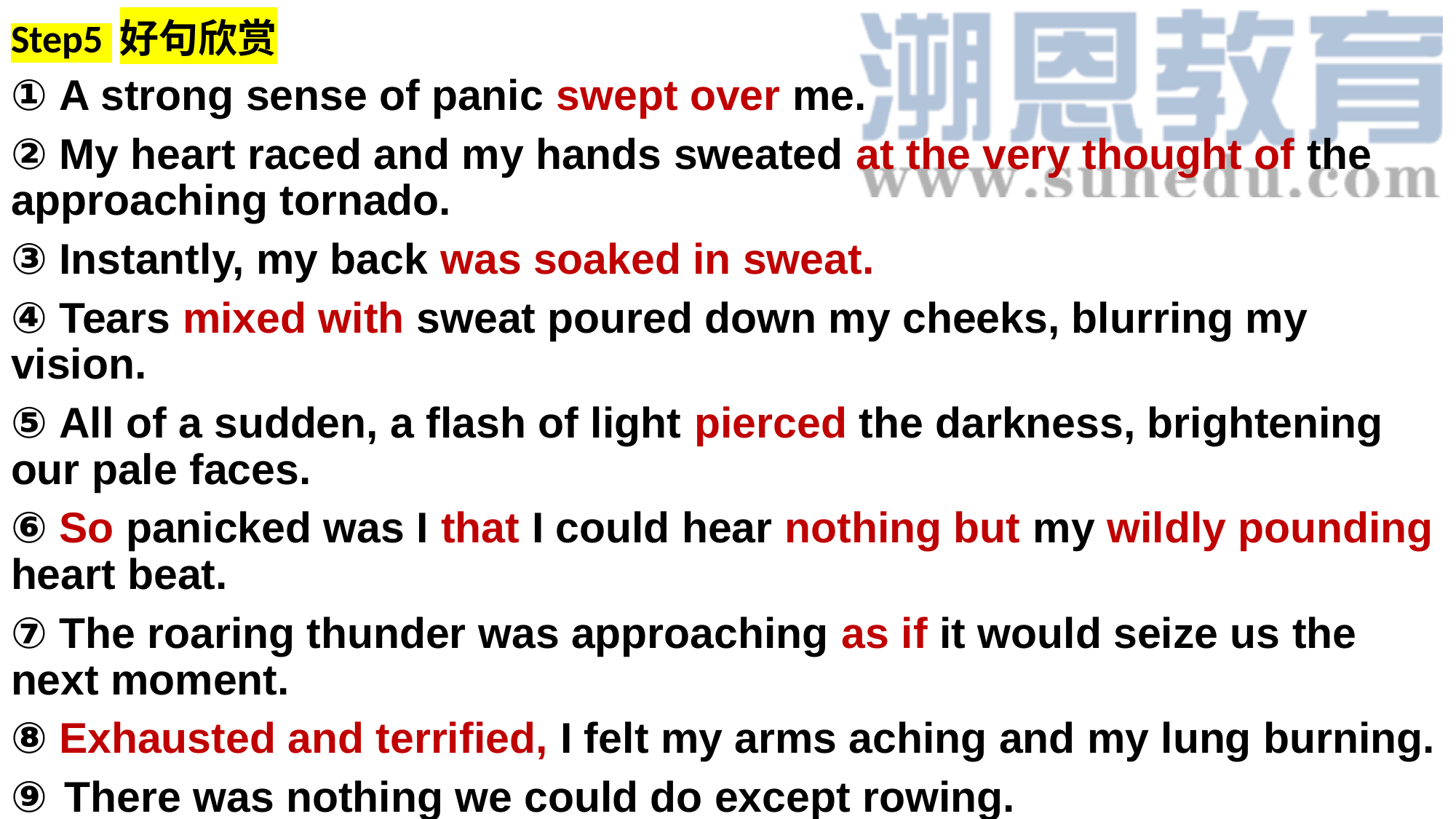

Step5 好句欣赏
① A strong sense of panic swept over me.
② My heart raced and my hands sweated at the very thought of the approaching tornado.
③ Instantly, my back was soaked in sweat.
④ Tears mixed with sweat poured down my cheeks, blurring my vision.
⑤ All of a sudden, a flash of light pierced the darkness, brightening our pale faces.
⑥ So panicked was I that I could hear nothing but my wildly pounding heart beat.
⑦ The roaring thunder was approaching as if it would seize us the next moment.
⑧ Exhausted and terrified, I felt my arms aching and my lung burning.
There was nothing we could do except rowing.